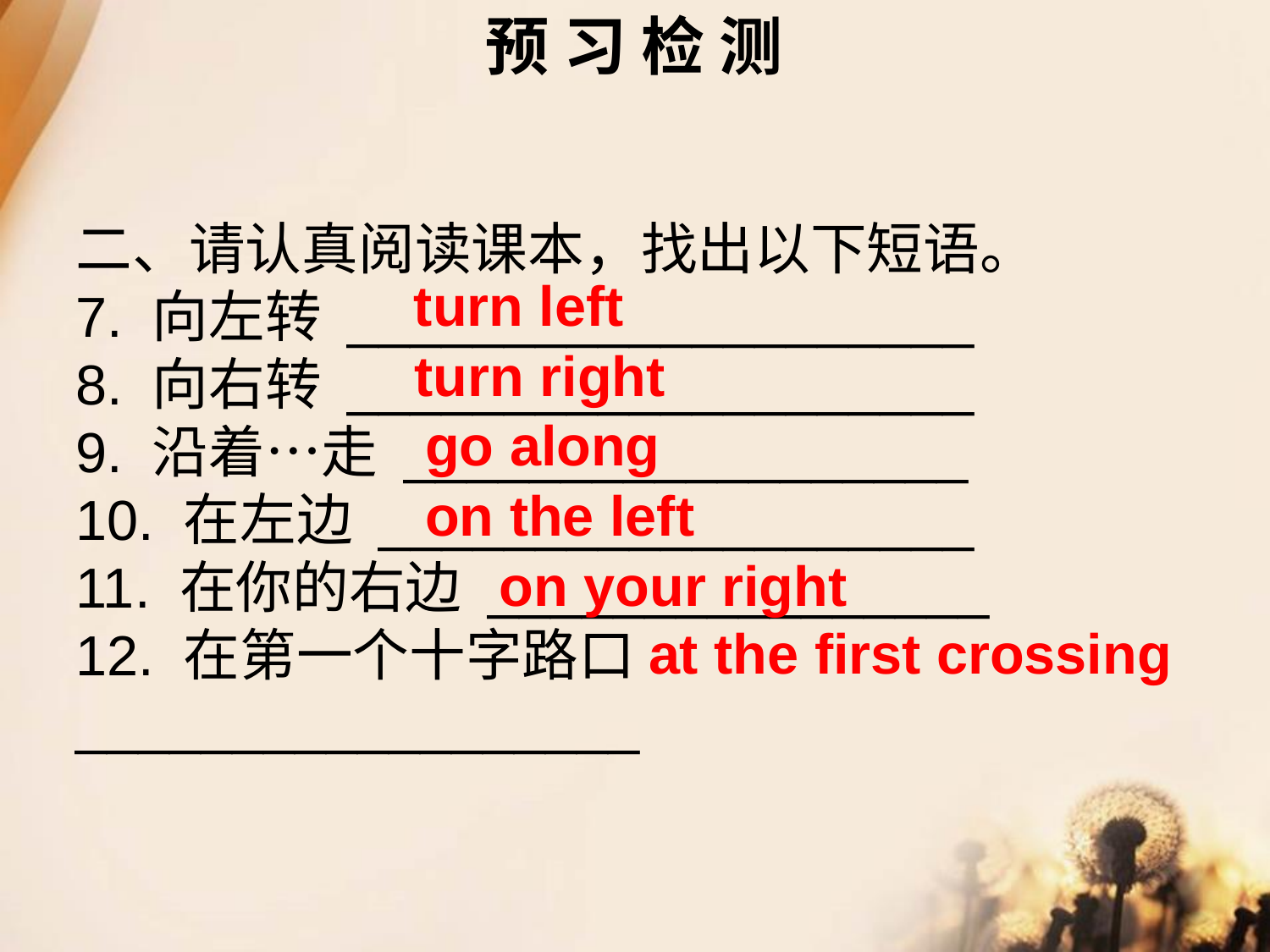

预 习 检 测
二、请认真阅读课本，找出以下短语。
7. 向左转 ____________________
8. 向右转 ____________________
9. 沿着…走 __________________
10. 在左边 ___________________
11. 在你的右边 ________________
12. 在第一个十字路口 __________________
turn left
turn right
go along
on the left
on your right
at the first crossing